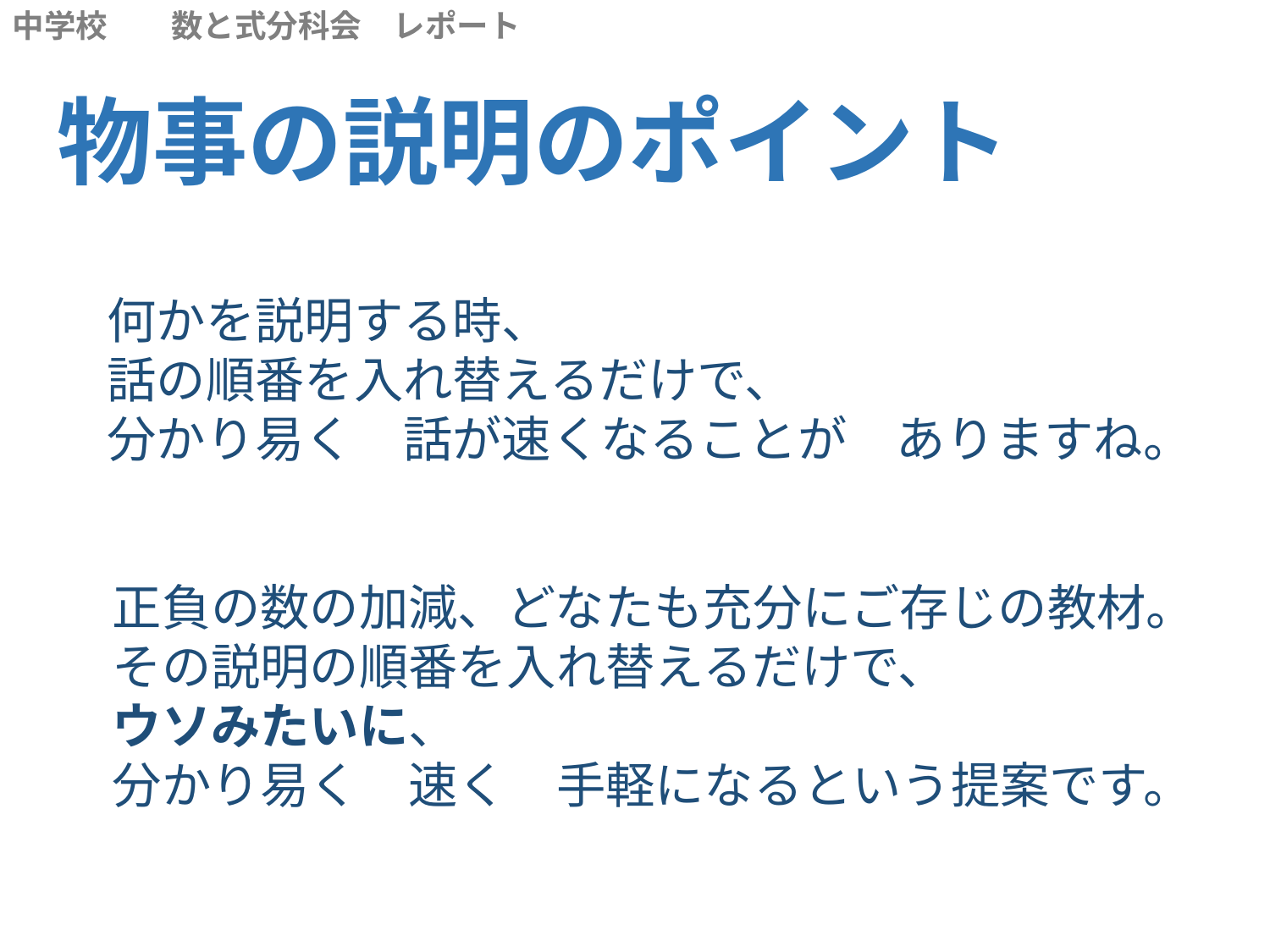

中学校　　数と式分科会　レポート
物事の説明のポイント
何かを説明する時、
話の順番を入れ替えるだけで、
分かり易く　話が速くなることが　ありますね。
正負の数の加減、どなたも充分にご存じの教材。
その説明の順番を入れ替えるだけで、
ウソみたいに、
分かり易く　速く　手軽になるという提案です。